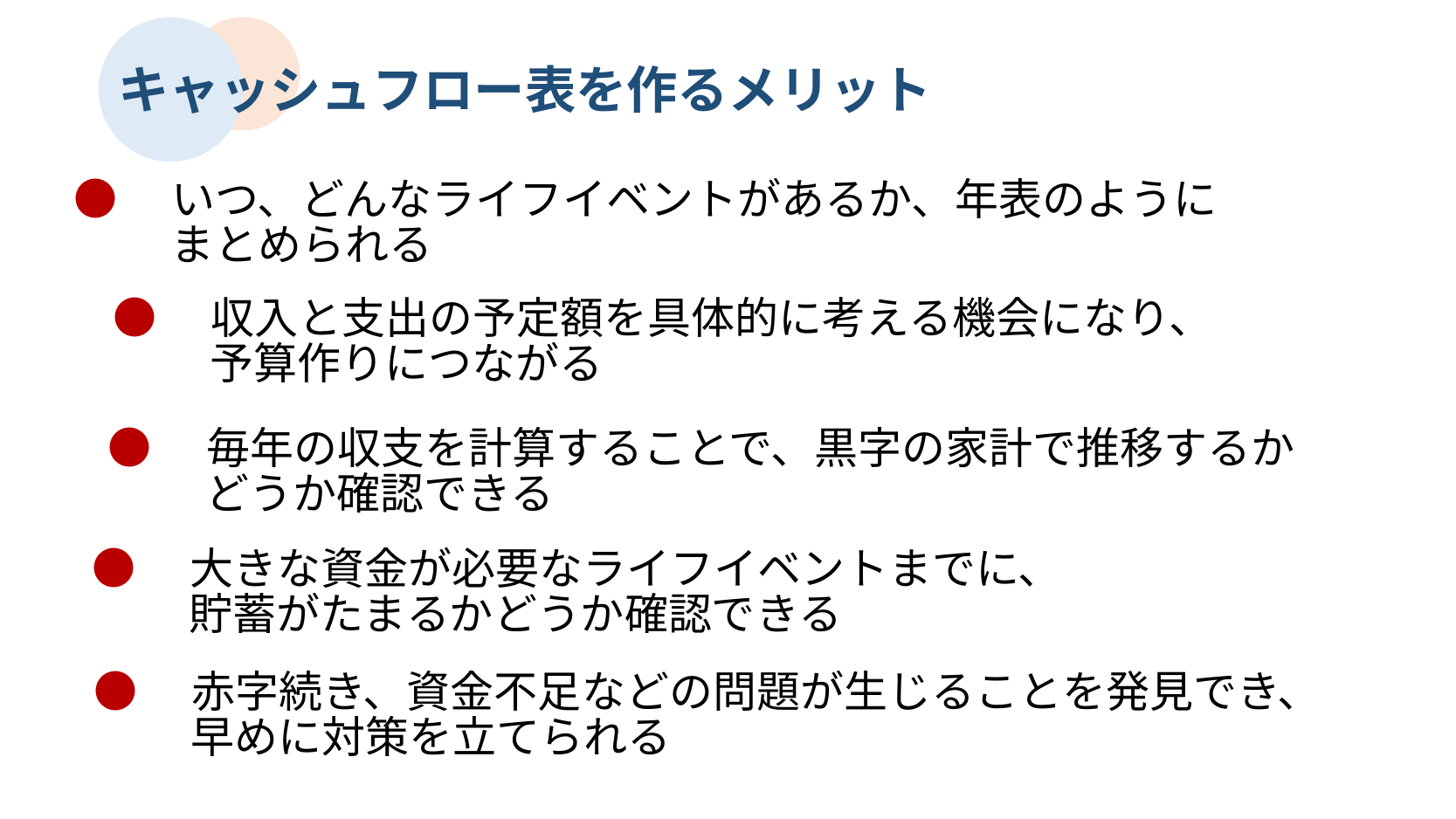

キャッシュフロー表を作るメリット
●　いつ、どんなライフイベントがあるか、年表のように
　　 まとめられる
●　収入と支出の予定額を具体的に考える機会になり、
　　 予算作りにつながる
●　毎年の収支を計算することで、黒字の家計で推移するか
　　 どうか確認できる
●　大きな資金が必要なライフイベントまでに、
　　 貯蓄がたまるかどうか確認できる

●　赤字続き、資金不足などの問題が生じることを発見でき、
　　 早めに対策を立てられる